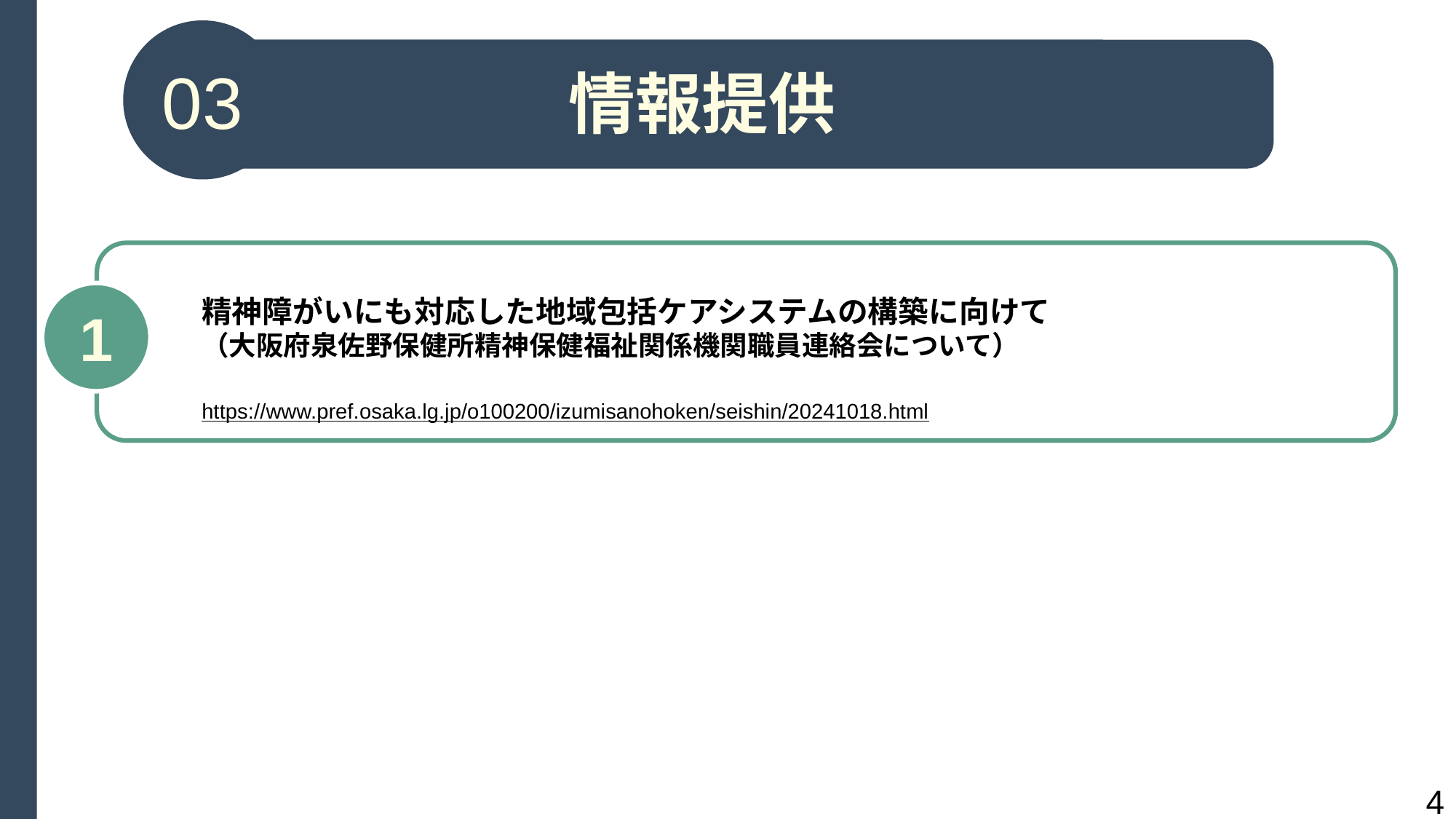

03

情報提供

1
精神障がいにも対応した地域包括ケアシステムの構築に向けて
（大阪府泉佐野保健所精神保健福祉関係機関職員連絡会について）
https://www.pref.osaka.lg.jp/o100200/izumisanohoken/seishin/20241018.html